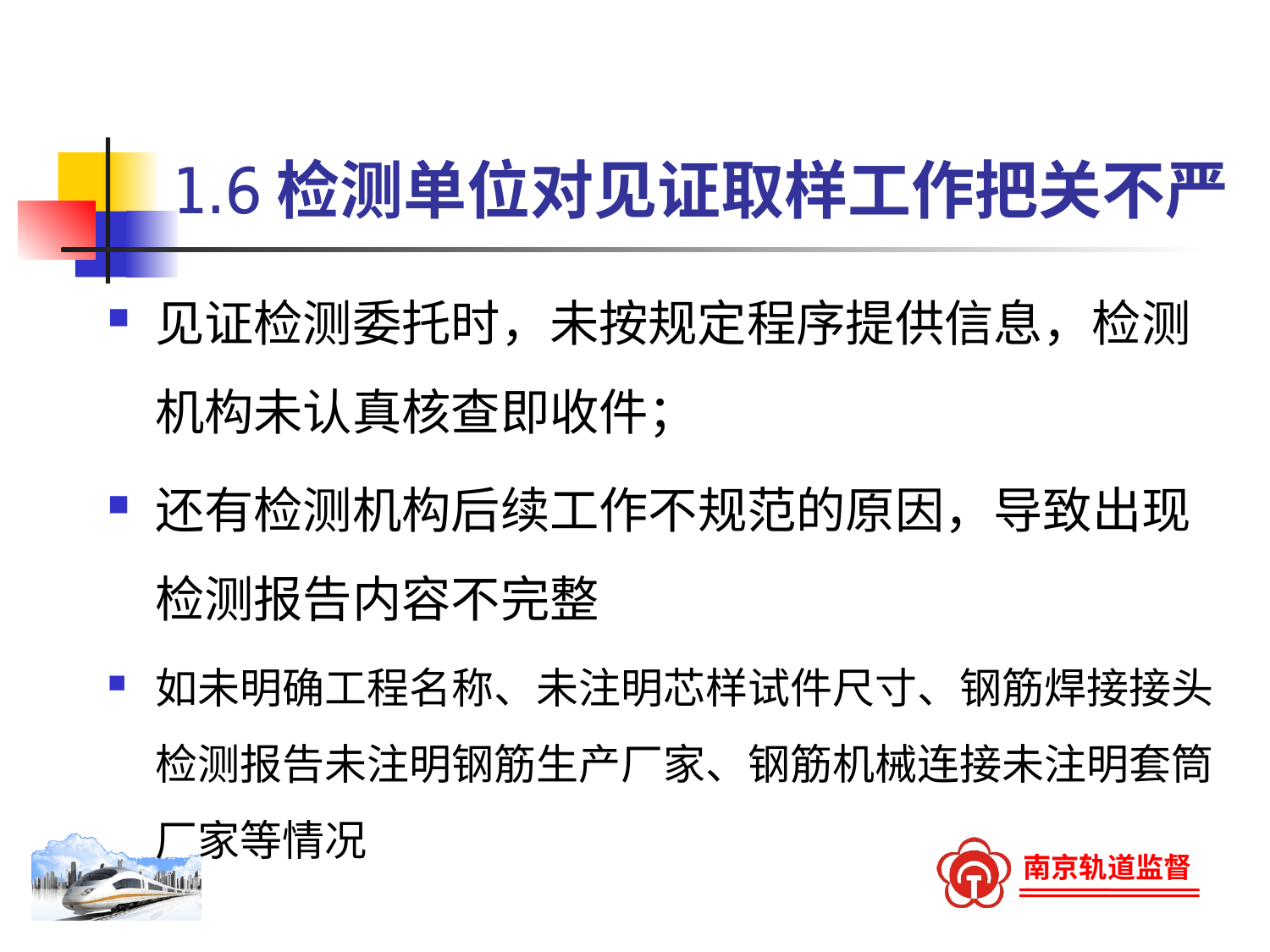

# 1.6检测单位对见证取样工作把关不严
见证检测委托时，未按规定程序提供信息，检测机构未认真核查即收件；
还有检测机构后续工作不规范的原因，导致出现检测报告内容不完整
如未明确工程名称、未注明芯样试件尺寸、钢筋焊接接头检测报告未注明钢筋生产厂家、钢筋机械连接未注明套筒厂家等情况